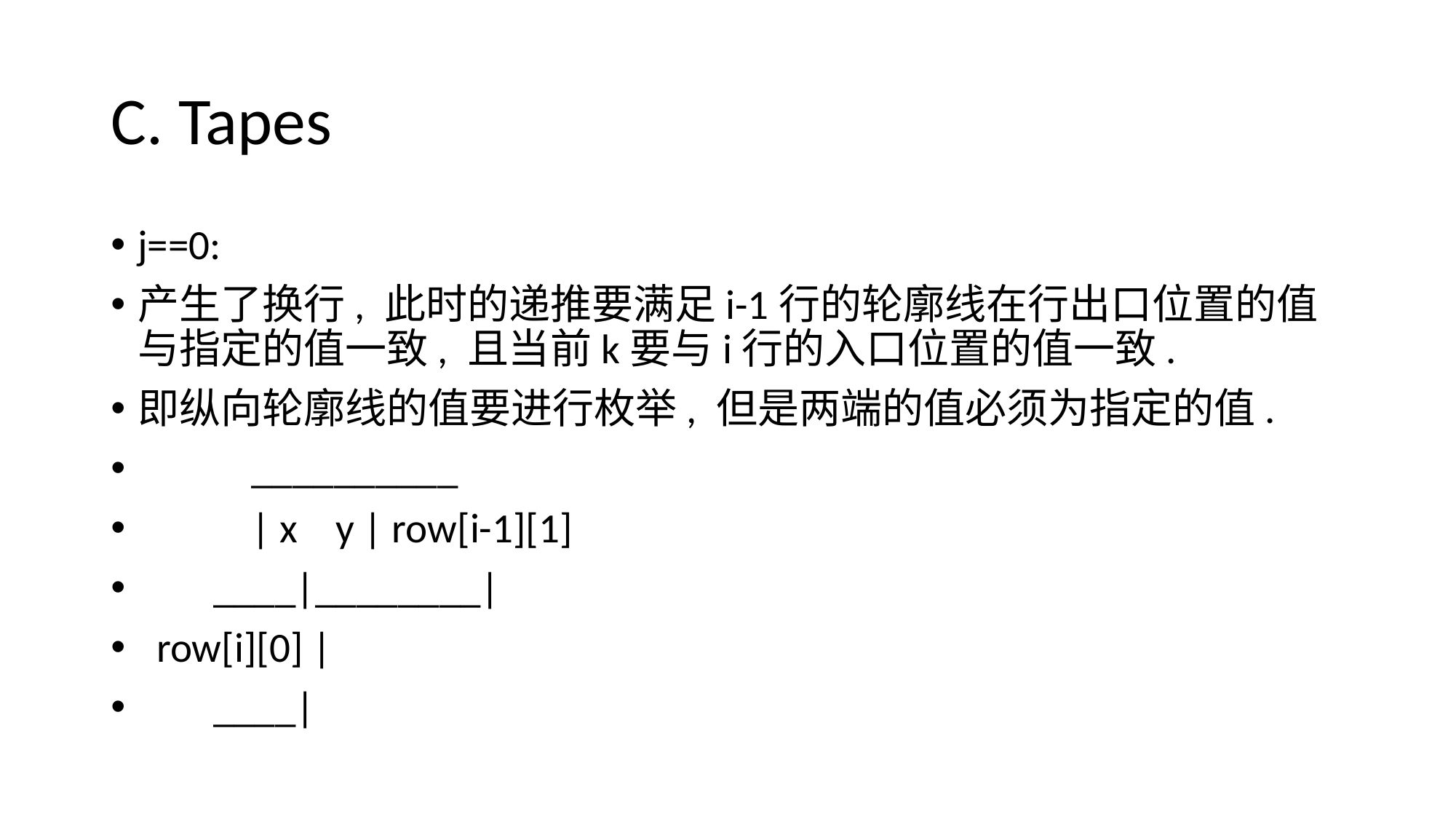

# C. Tapes
j==0:
产生了换行, 此时的递推要满足i-1行的轮廓线在行出口位置的值与指定的值一致, 且当前k要与i行的入口位置的值一致.
即纵向轮廓线的值要进行枚举, 但是两端的值必须为指定的值.
            __________
            | x    y | row[i-1][1]
        ____|________|
  row[i][0] |
        ____|